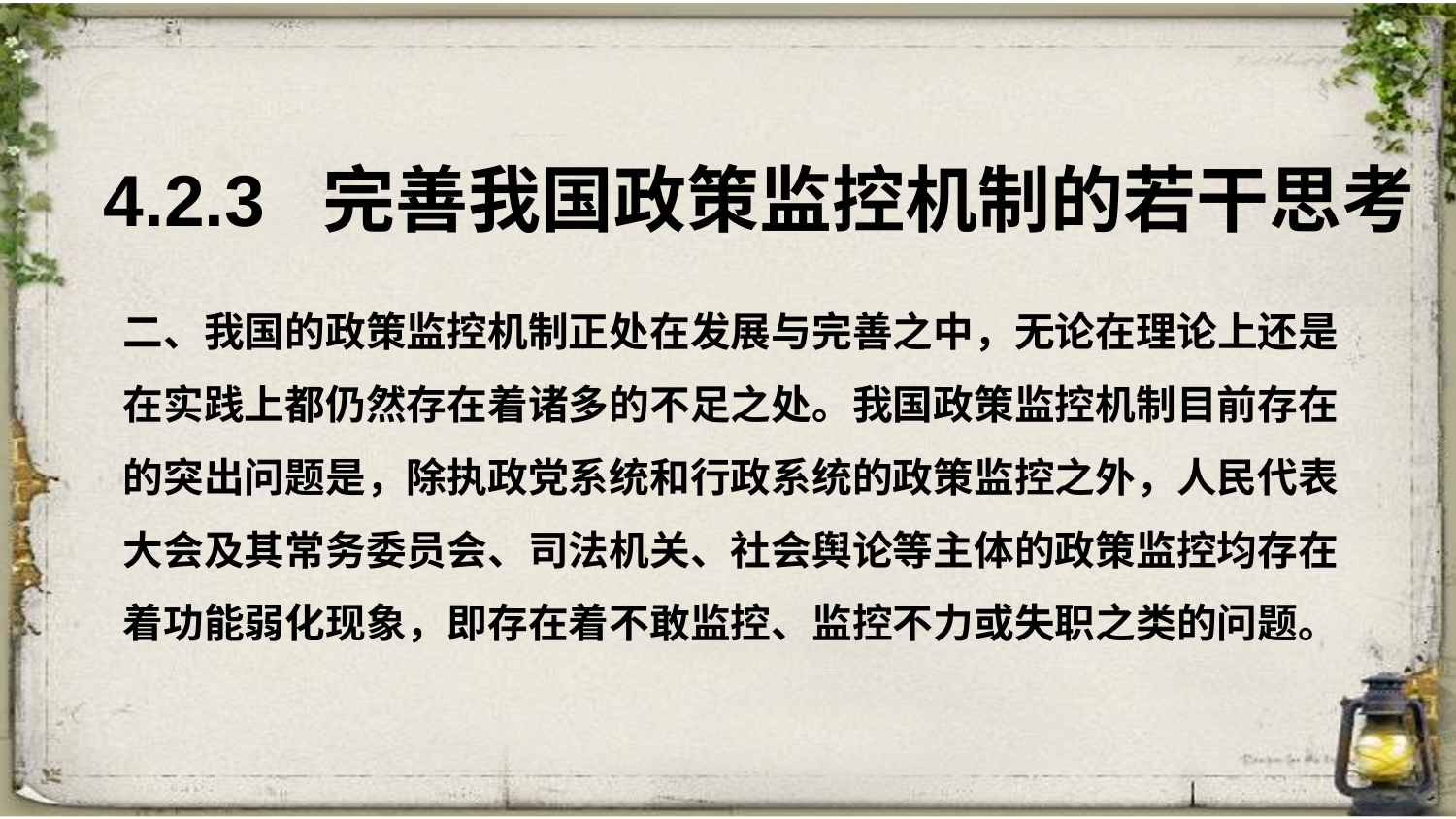

4.2.3  完善我国政策监控机制的若干思考
二、我国的政策监控机制正处在发展与完善之中，无论在理论上还是
在实践上都仍然存在着诸多的不足之处。我国政策监控机制目前存在
的突出问题是，除执政党系统和行政系统的政策监控之外，人民代表
大会及其常务委员会、司法机关、社会舆论等主体的政策监控均存在
着功能弱化现象，即存在着不敢监控、监控不力或失职之类的问题。